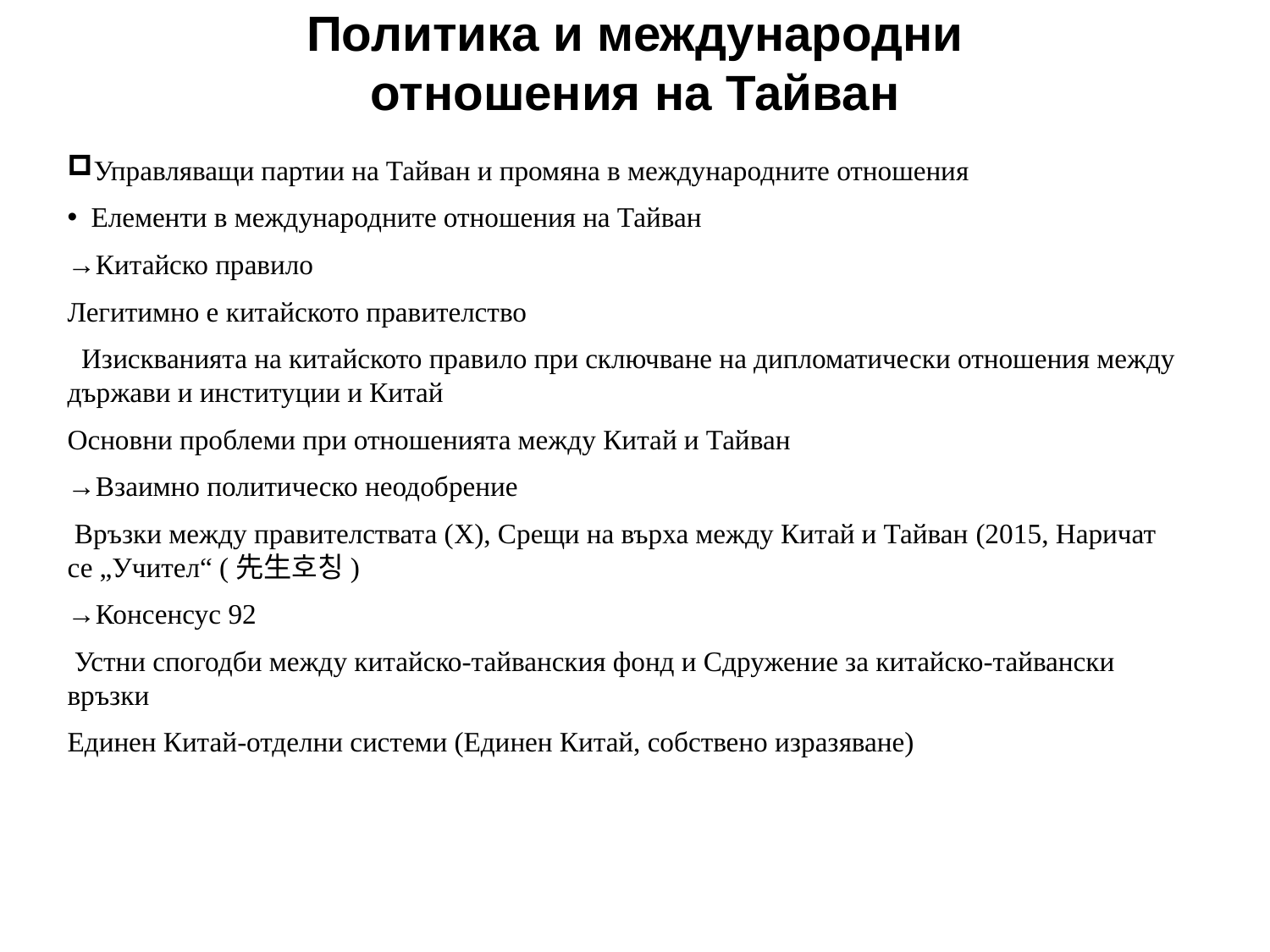

Политика и международни отношения на Тайван
Управляващи партии на Тайван и промяна в международните отношения
Елементи в международните отношения на Тайван
→Китайско правило
Легитимно е китайското правителство
  Изискванията на китайското правило при сключване на дипломатически отношения между държави и институции и Китай
Основни проблеми при отношенията между Китай и Тайван
→Взаимно политическо неодобрение
 Връзки между правителствата (X), Срещи на върха между Китай и Тайван (2015, Наричат се „Учител“ (先生호칭)
→Консенсус 92
 Устни спогодби между китайско-тайванския фонд и Сдружение за китайско-тайвански връзки
Единен Китай-отделни системи (Единен Китай, собствено изразяване)